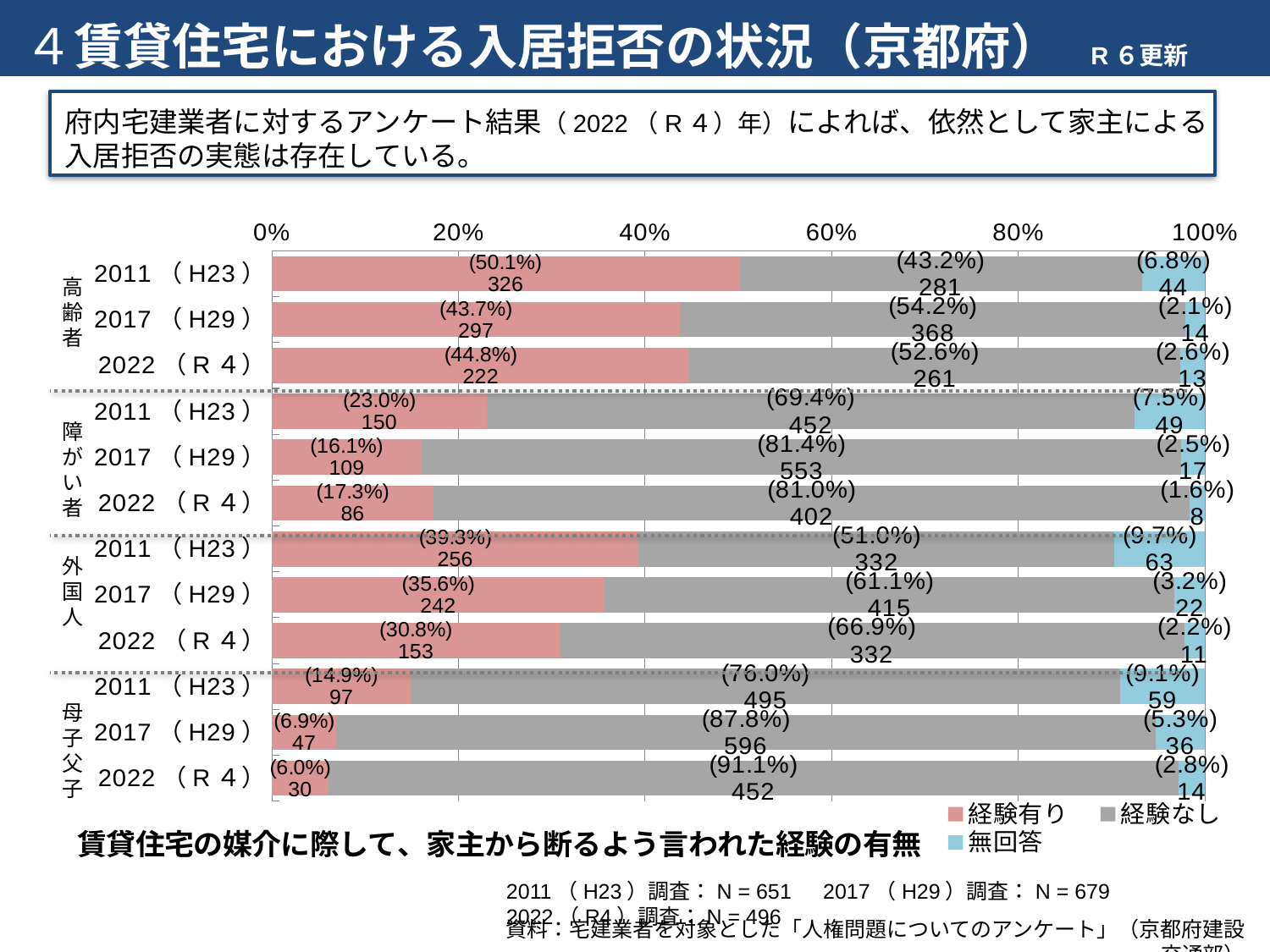

# ４賃貸住宅における入居拒否の状況（京都府）　R６更新
府内宅建業者に対するアンケート結果（2022（R４）年）によれば、依然として家主による入居拒否の実態は存在している。

### Chart: 賃貸住宅の媒介に際して、家主から断るよう言われた経験の有無

| Category | 経験有り | 経験なし | 無回答 |
|---|---|---|---|
| 2011（H23） | 326.0 | 281.0 | 44.0 |
| 2017（H29） | 297.0 | 368.0 | 14.0 |
| 2022（R４） | 222.0 | 261.0 | 13.0 |
| 2011（H23） | 150.0 | 452.0 | 49.0 |
| 2017（H29） | 109.0 | 553.0 | 17.0 |
| 2022（R４） | 86.0 | 402.0 | 8.0 |
| 2011（H23） | 256.0 | 332.0 | 63.0 |
| 2017（H29） | 242.0 | 415.0 | 22.0 |
| 2022（R４） | 153.0 | 332.0 | 11.0 |
| 2011（H23） | 97.0 | 495.0 | 59.0 |
| 2017（H29） | 47.0 | 596.0 | 36.0 |
| 2022（R４） | 30.0 | 452.0 | 14.0 |
高齢者
障がい者
外国人
母子父子
2011（H23）調査：N = 651　2017（H29）調査：N = 679　 2022（R4）調査：N = 496
資料：宅建業者を対象とした「人権問題についてのアンケート」（京都府建設交通部）